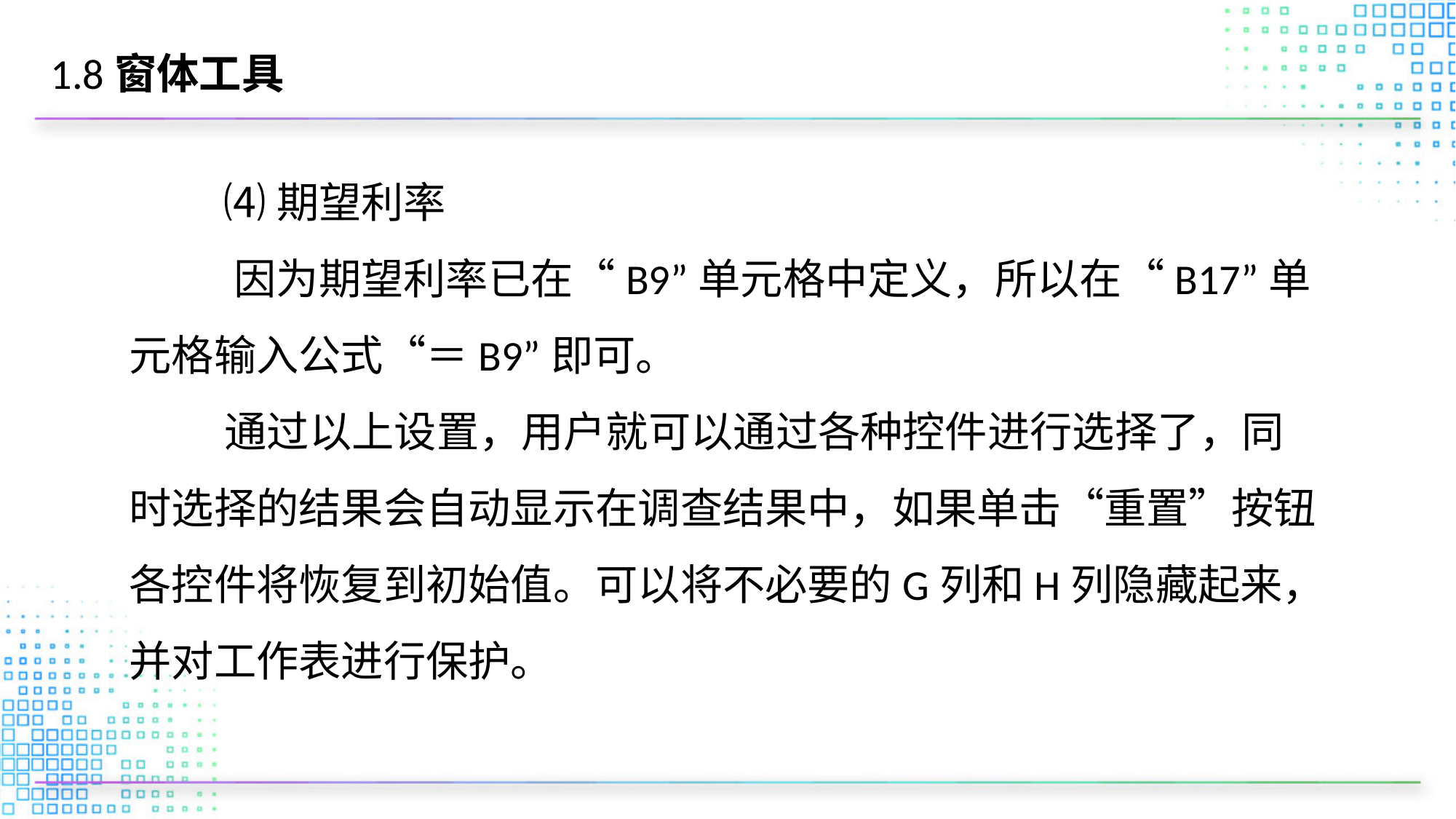

# 1.8窗体工具
          ⑷期望利率
          因为期望利率已在“B9”单元格中定义，所以在“B17”单元格输入公式“＝B9”即可。
         通过以上设置，用户就可以通过各种控件进行选择了，同时选择的结果会自动显示在调查结果中，如果单击“重置”按钮各控件将恢复到初始值。可以将不必要的G列和H列隐藏起来，并对工作表进行保护。